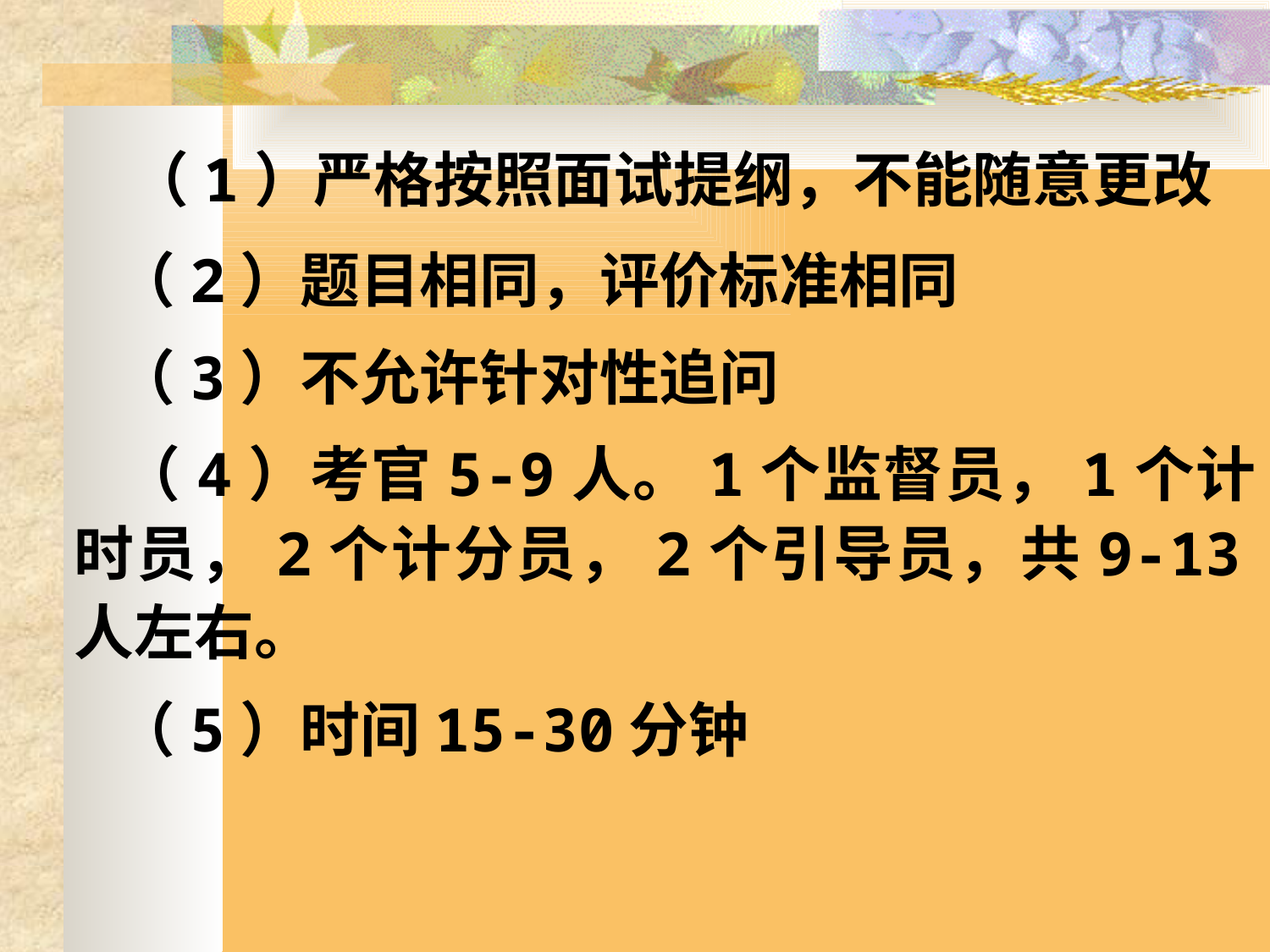

（1）严格按照面试提纲，不能随意更改
  （2）题目相同，评价标准相同
  （3）不允许针对性追问
  （4）考官5-9人。1个监督员，1个计时员，2个计分员，2个引导员，共9-13人左右。
  （5）时间15-30分钟